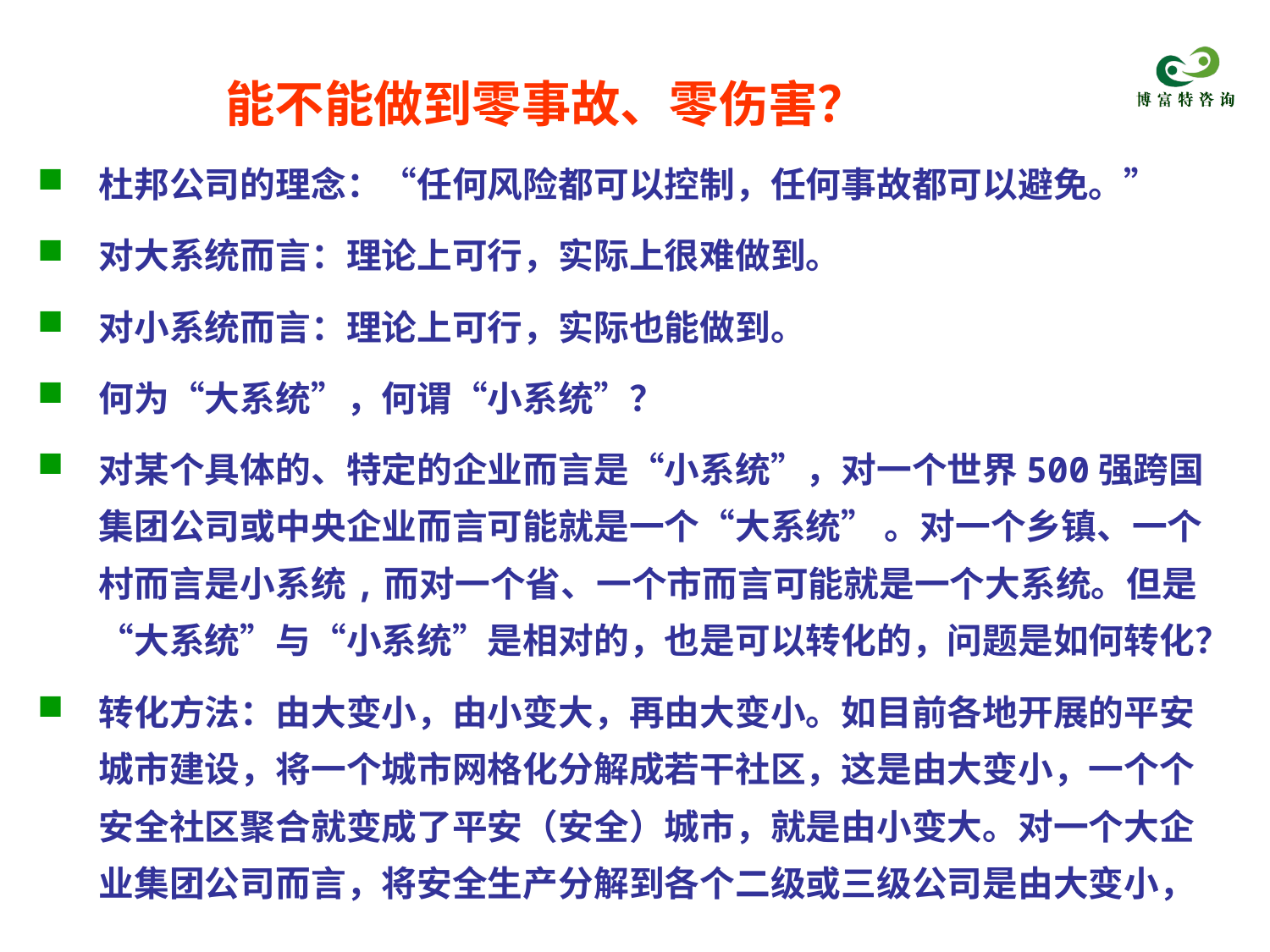

能不能做到零事故、零伤害？
杜邦公司的理念：“任何风险都可以控制，任何事故都可以避免。”
对大系统而言：理论上可行，实际上很难做到。
对小系统而言：理论上可行，实际也能做到。
何为“大系统”，何谓“小系统”？
对某个具体的、特定的企业而言是“小系统”，对一个世界500强跨国集团公司或中央企业而言可能就是一个“大系统” 。对一个乡镇、一个村而言是小系统,而对一个省、一个市而言可能就是一个大系统。但是“大系统”与“小系统”是相对的，也是可以转化的，问题是如何转化？
转化方法：由大变小，由小变大，再由大变小。如目前各地开展的平安城市建设，将一个城市网格化分解成若干社区，这是由大变小，一个个安全社区聚合就变成了平安（安全）城市，就是由小变大。对一个大企业集团公司而言，将安全生产分解到各个二级或三级公司是由大变小，